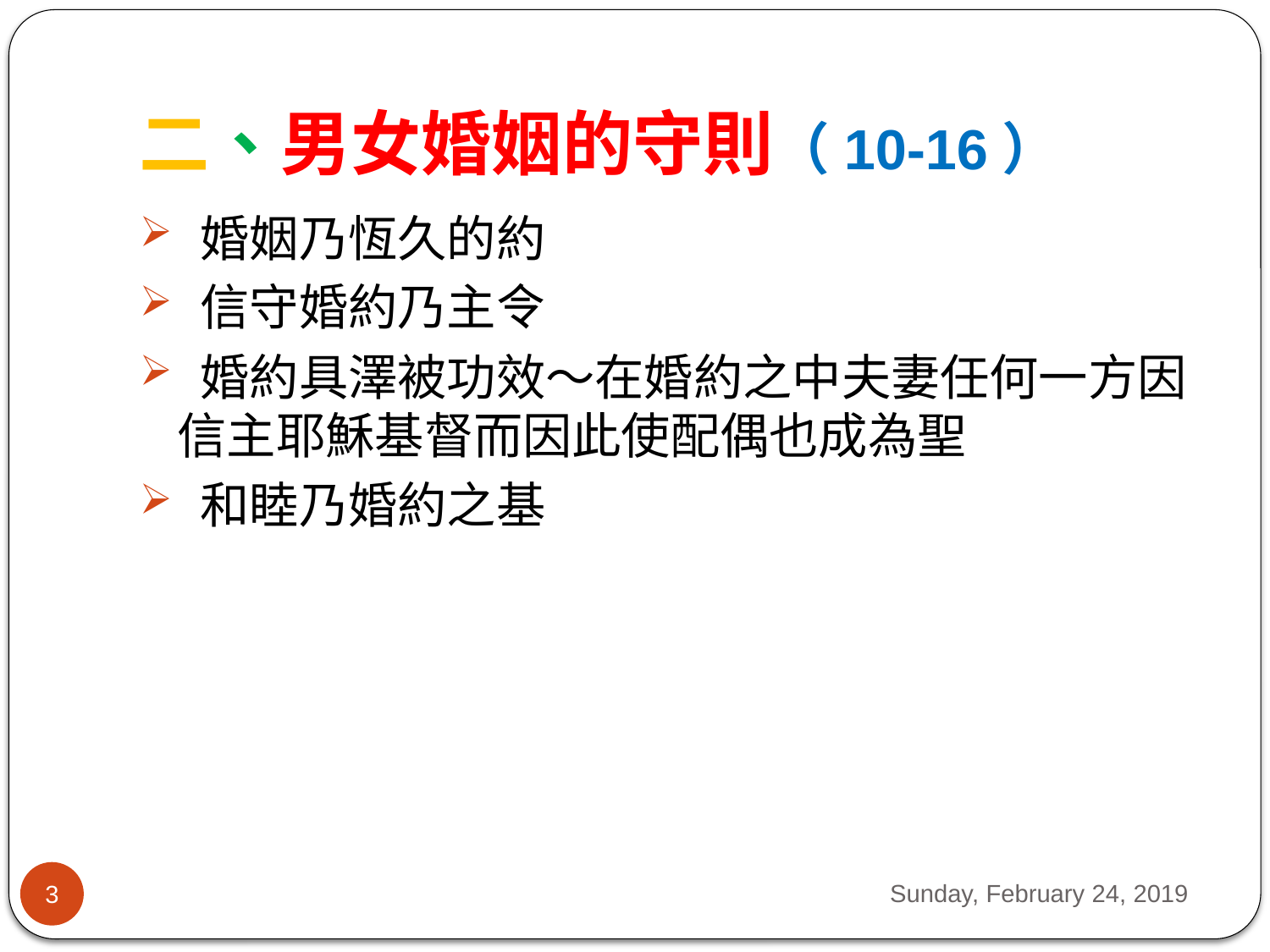

# 二、男女婚姻的守則（10-16）
 婚姻乃恆久的約
 信守婚約乃主令
 婚約具澤被功效～在婚約之中夫妻任何一方因信主耶穌基督而因此使配偶也成為聖
 和睦乃婚約之基

Sunday, February 24, 2019
3